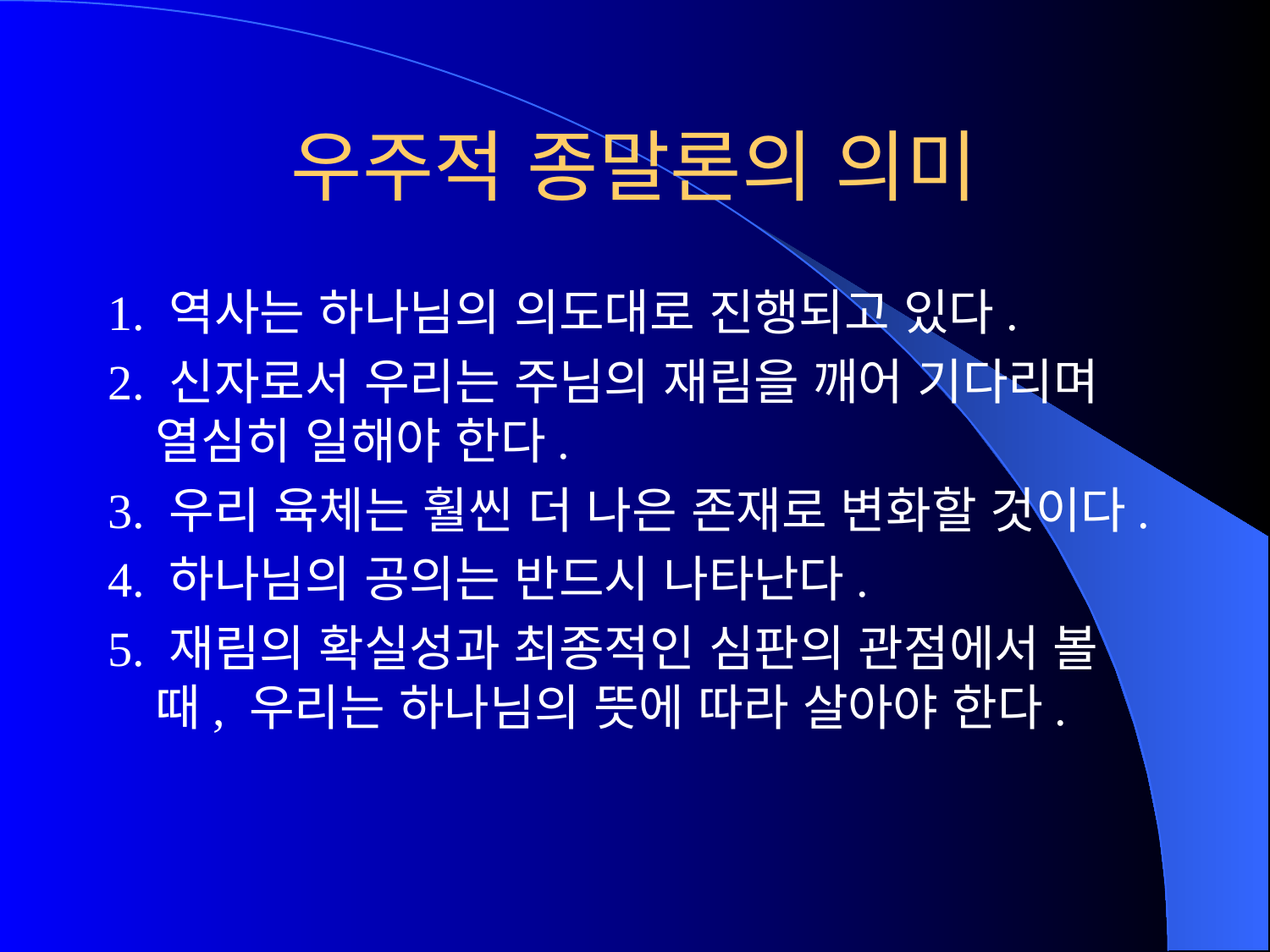

# 우주적 종말론의 의미
1. 역사는 하나님의 의도대로 진행되고 있다.
2. 신자로서 우리는 주님의 재림을 깨어 기다리며 열심히 일해야 한다.
3. 우리 육체는 훨씬 더 나은 존재로 변화할 것이다.
4. 하나님의 공의는 반드시 나타난다.
5. 재림의 확실성과 최종적인 심판의 관점에서 볼 때, 우리는 하나님의 뜻에 따라 살아야 한다.